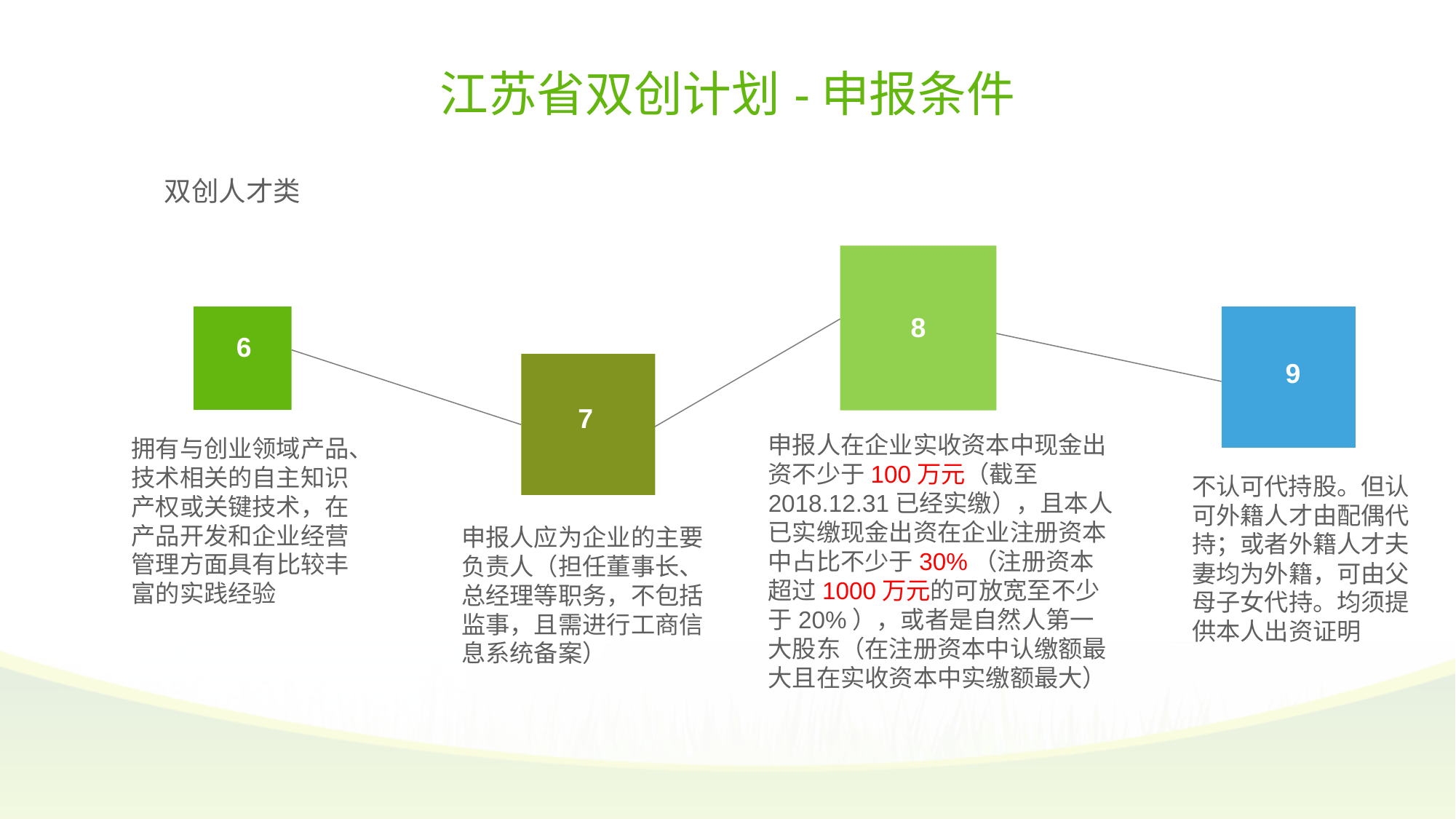

江苏省双创计划-申报条件
双创人才类

8

6

9

7
申报人在企业实收资本中现金出资不少于100万元（截至2018.12.31已经实缴），且本人已实缴现金出资在企业注册资本中占比不少于30%（注册资本超过1000万元的可放宽至不少于20%），或者是自然人第一大股东（在注册资本中认缴额最大且在实收资本中实缴额最大）
拥有与创业领域产品、技术相关的自主知识产权或关键技术，在产品开发和企业经营管理方面具有比较丰富的实践经验
不认可代持股。但认可外籍人才由配偶代持；或者外籍人才夫妻均为外籍，可由父母子女代持。均须提供本人出资证明
申报人应为企业的主要负责人（担任董事长、总经理等职务，不包括监事，且需进行工商信息系统备案）